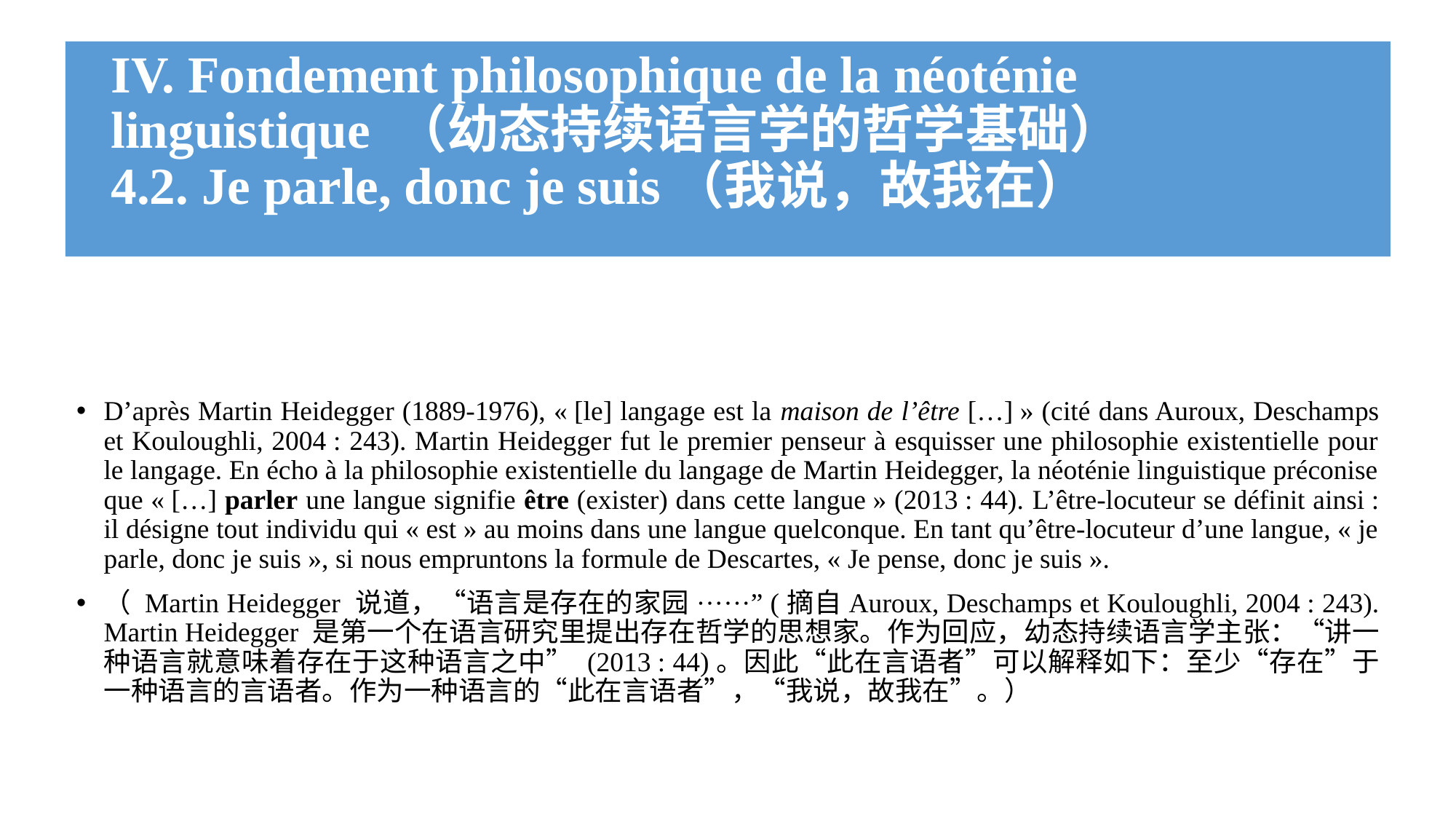

# IV. Fondement philosophique de la néoténie linguistique （幼态持续语言学的哲学基础） 4.2. Je parle, donc je suis（我说，故我在）

D’après Martin Heidegger (1889-1976), « [le] langage est la maison de l’être […] » (cité dans Auroux, Deschamps et Kouloughli, 2004 : 243). Martin Heidegger fut le premier penseur à esquisser une philosophie existentielle pour le langage. En écho à la philosophie existentielle du langage de Martin Heidegger, la néoténie linguistique préconise que « […] parler une langue signifie être (exister) dans cette langue » (2013 : 44). L’être-locuteur se définit ainsi : il désigne tout individu qui « est » au moins dans une langue quelconque. En tant qu’être-locuteur d’une langue, « je parle, donc je suis », si nous empruntons la formule de Descartes, « Je pense, donc je suis ».
（ Martin Heidegger 说道，“语言是存在的家园······” (摘自Auroux, Deschamps et Kouloughli, 2004 : 243). Martin Heidegger 是第一个在语言研究里提出存在哲学的思想家。作为回应，幼态持续语言学主张：“讲一种语言就意味着存在于这种语言之中” (2013 : 44)。因此“此在言语者”可以解释如下：至少“存在”于一种语言的言语者。作为一种语言的“此在言语者”，“我说，故我在”。）